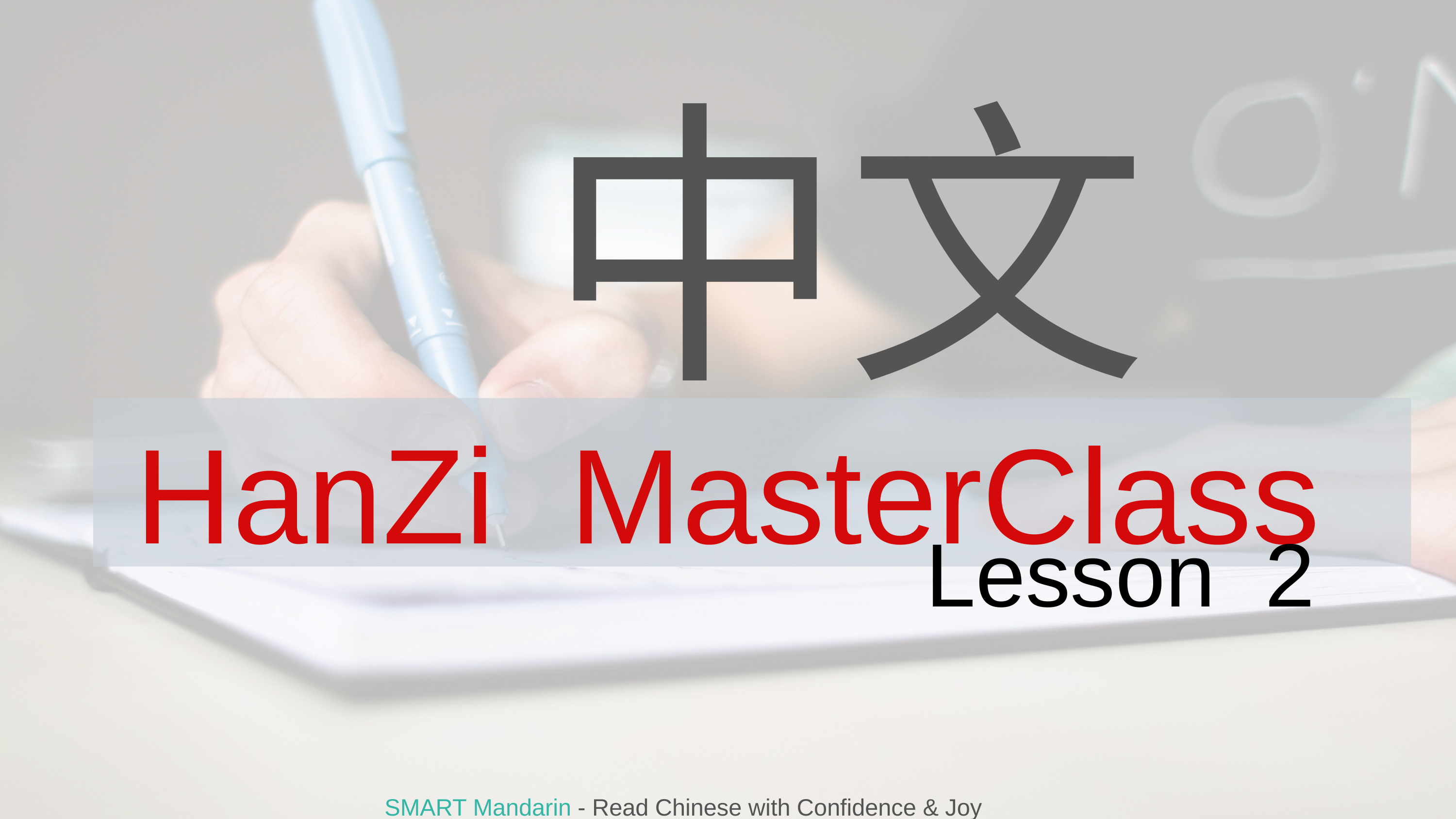

中文
HanZi  MasterClass

Lesson  2
SMART Mandarin - Read Chinese with Confidence & Joy